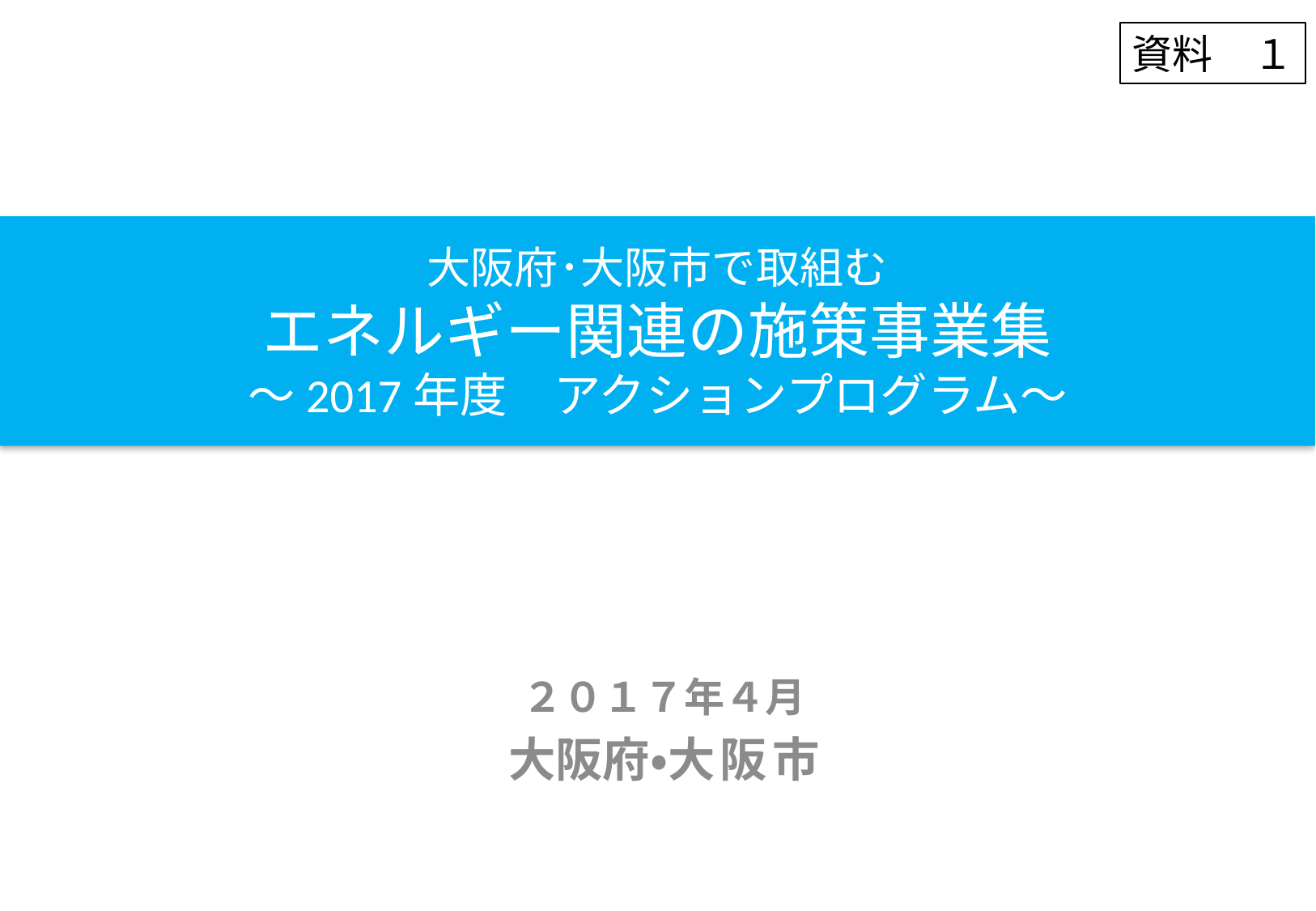

資料　１
# 大阪府･大阪市で取組む エネルギー関連の施策事業集 ～2017年度　アクションプログラム～
２０１７年４月
大阪府・大阪市